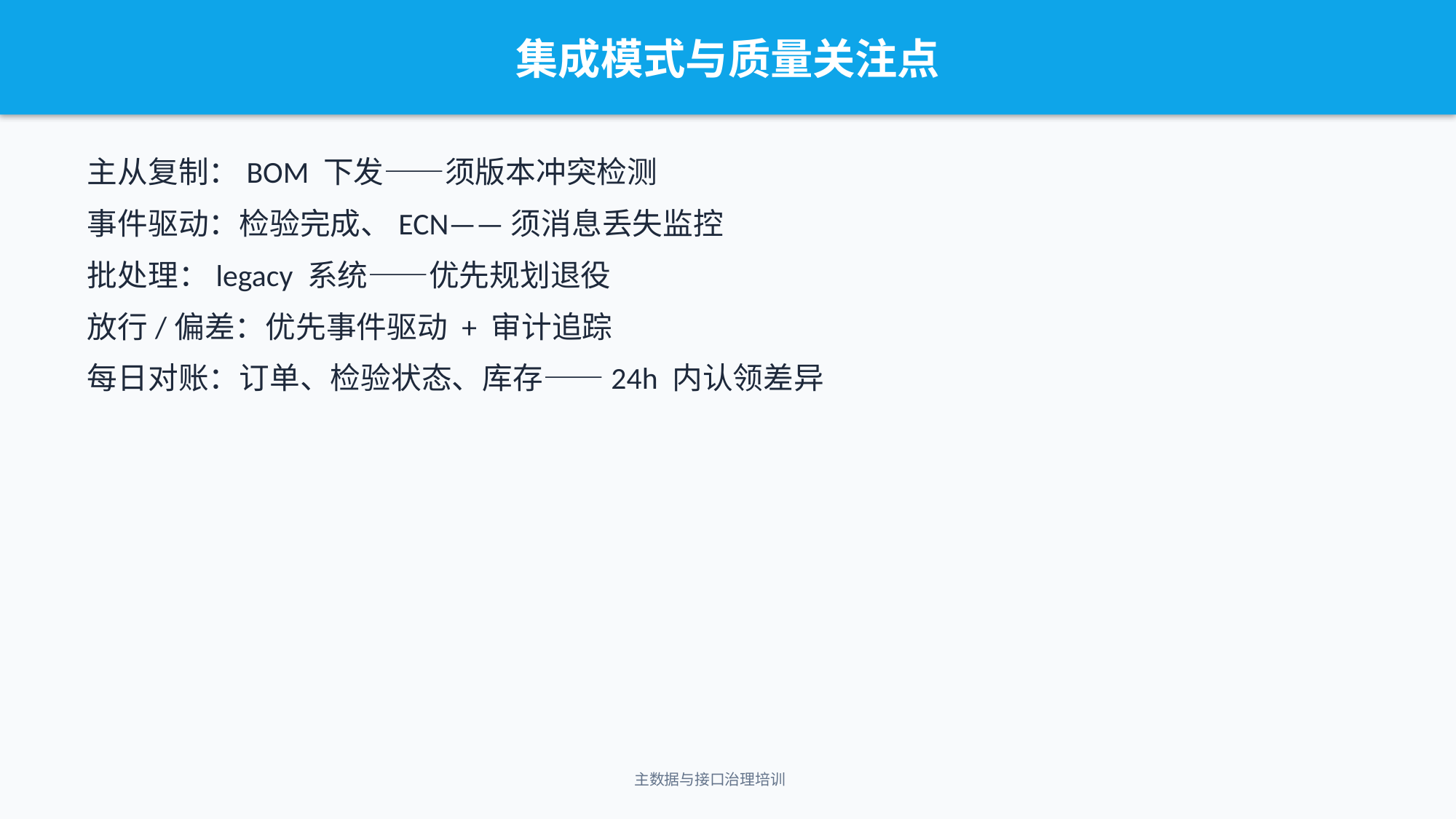

集成模式与质量关注点
主从复制：BOM 下发——须版本冲突检测
事件驱动：检验完成、ECN——须消息丢失监控
批处理：legacy 系统——优先规划退役
放行/偏差：优先事件驱动 + 审计追踪
每日对账：订单、检验状态、库存——24h 内认领差异
主数据与接口治理培训